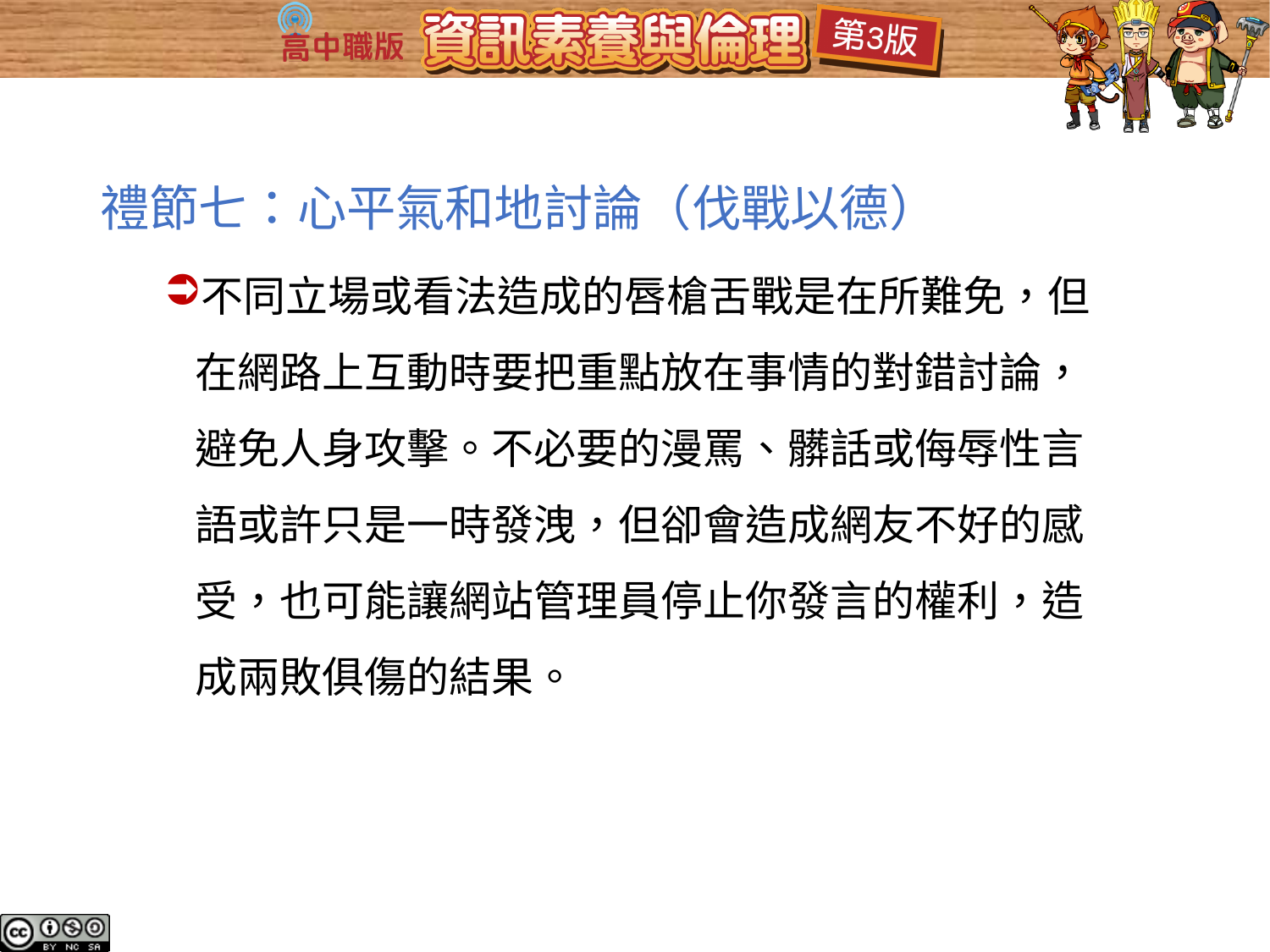

禮節七：心平氣和地討論（伐戰以德）
不同立場或看法造成的唇槍舌戰是在所難免，但在網路上互動時要把重點放在事情的對錯討論，避免人身攻擊。不必要的漫罵、髒話或侮辱性言語或許只是一時發洩，但卻會造成網友不好的感受，也可能讓網站管理員停止你發言的權利，造成兩敗俱傷的結果。